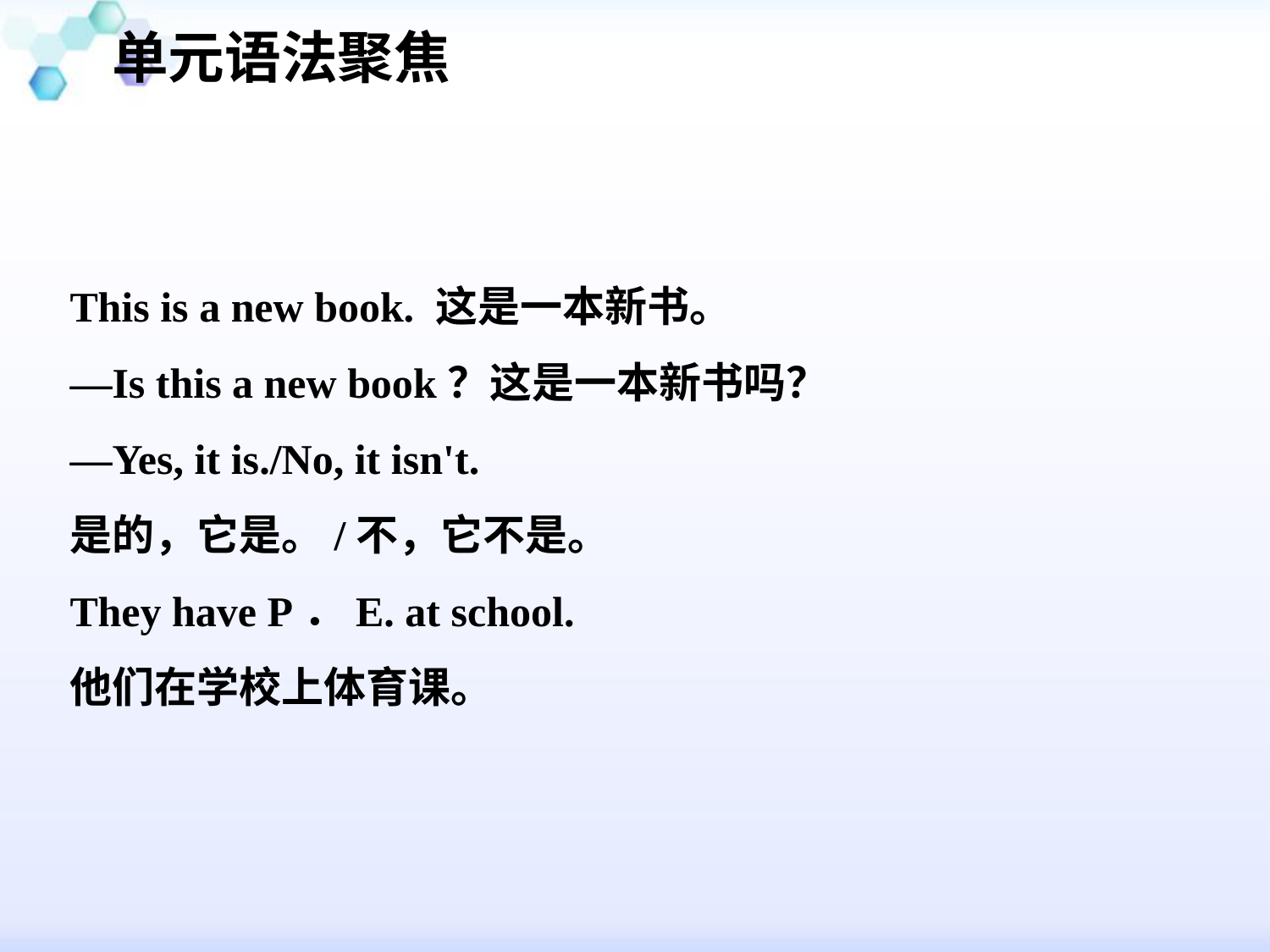

单元语法聚焦
#
This is a new book. 这是一本新书。
—Is this a new book？这是一本新书吗？
—Yes, it is./No, it isn't.
是的，它是。/不，它不是。
They have P．E. at school.
他们在学校上体育课。